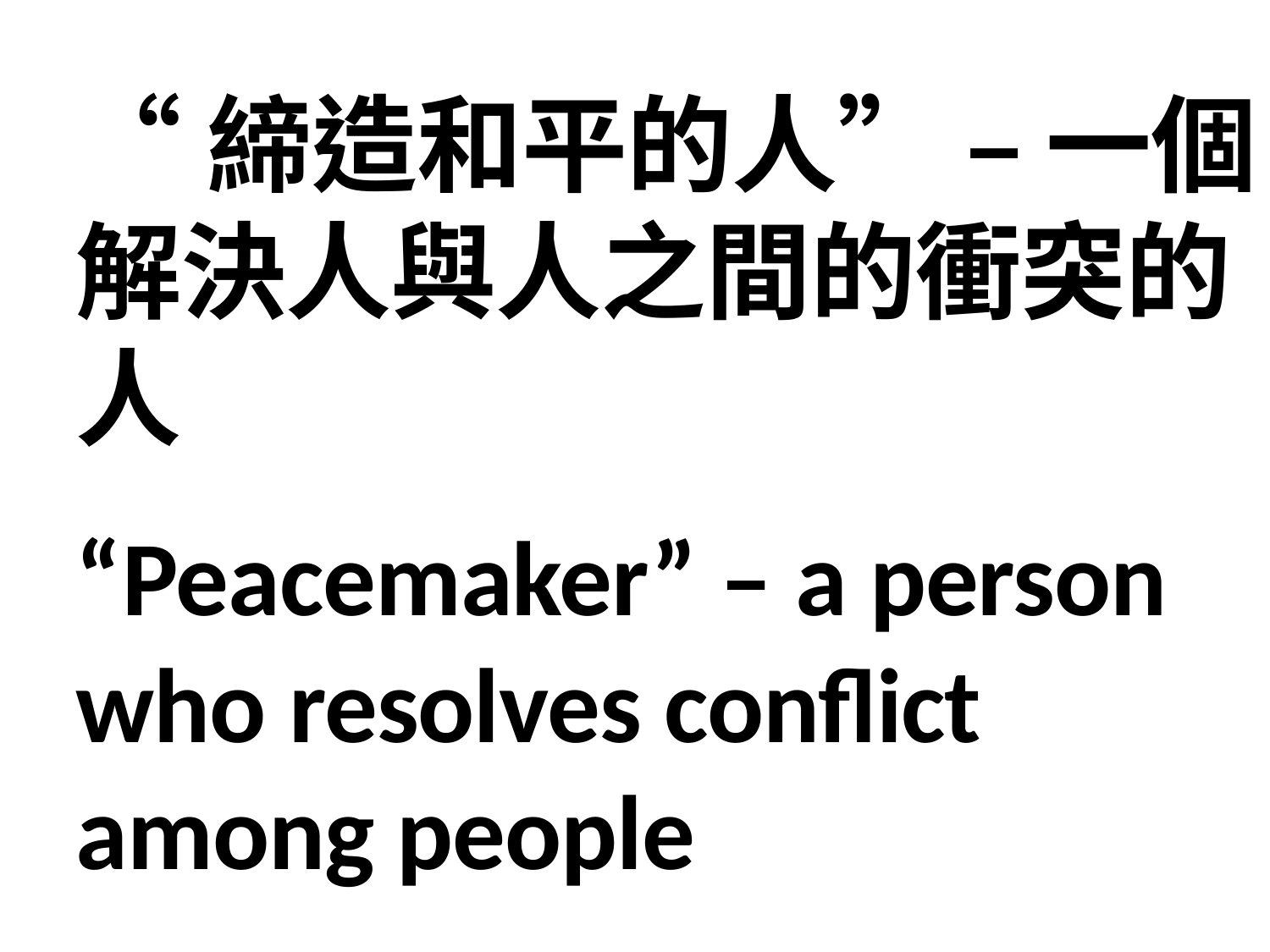

“締造和平的人” – 一個解決人與人之間的衝突的人

“Peacemaker” – a person who resolves conflict among people